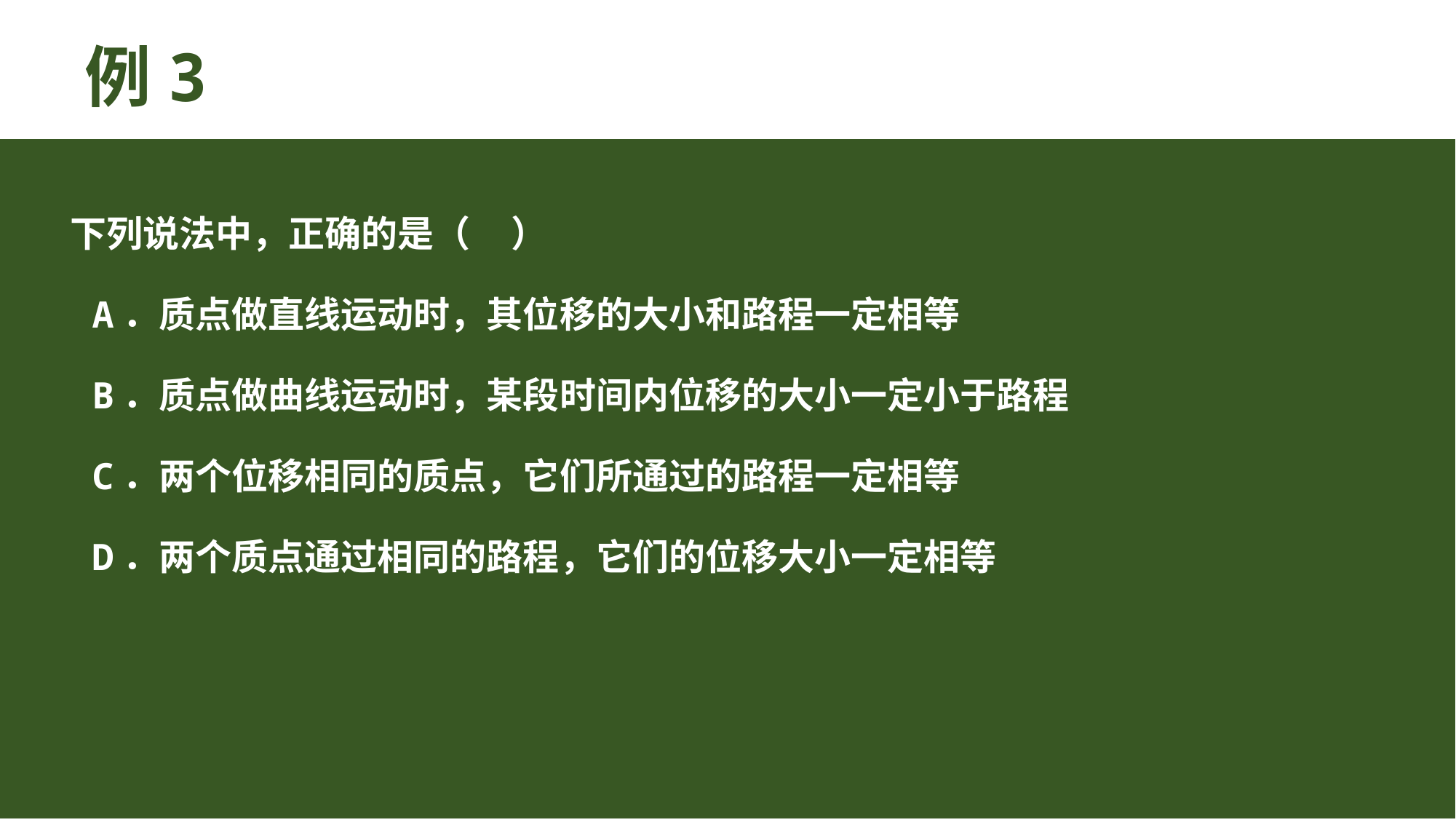

例3

下列说法中，正确的是（     ）
 A．质点做直线运动时，其位移的大小和路程一定相等
 B．质点做曲线运动时，某段时间内位移的大小一定小于路程
 C．两个位移相同的质点，它们所通过的路程一定相等
 D．两个质点通过相同的路程，它们的位移大小一定相等